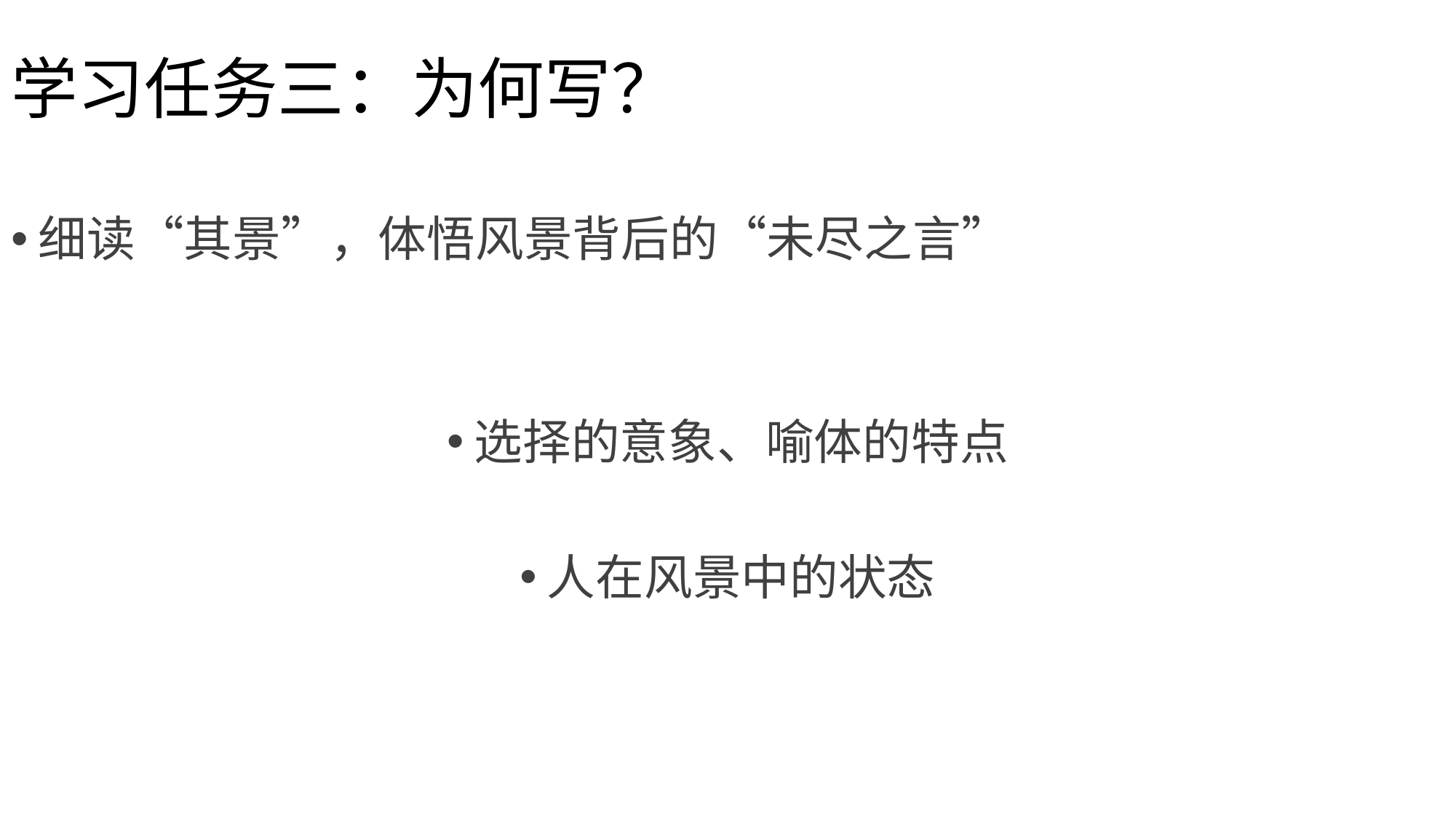

# 学习任务三：为何写？
细读“其景”，体悟风景背后的“未尽之言”

选择的意象、喻体的特点

人在风景中的状态